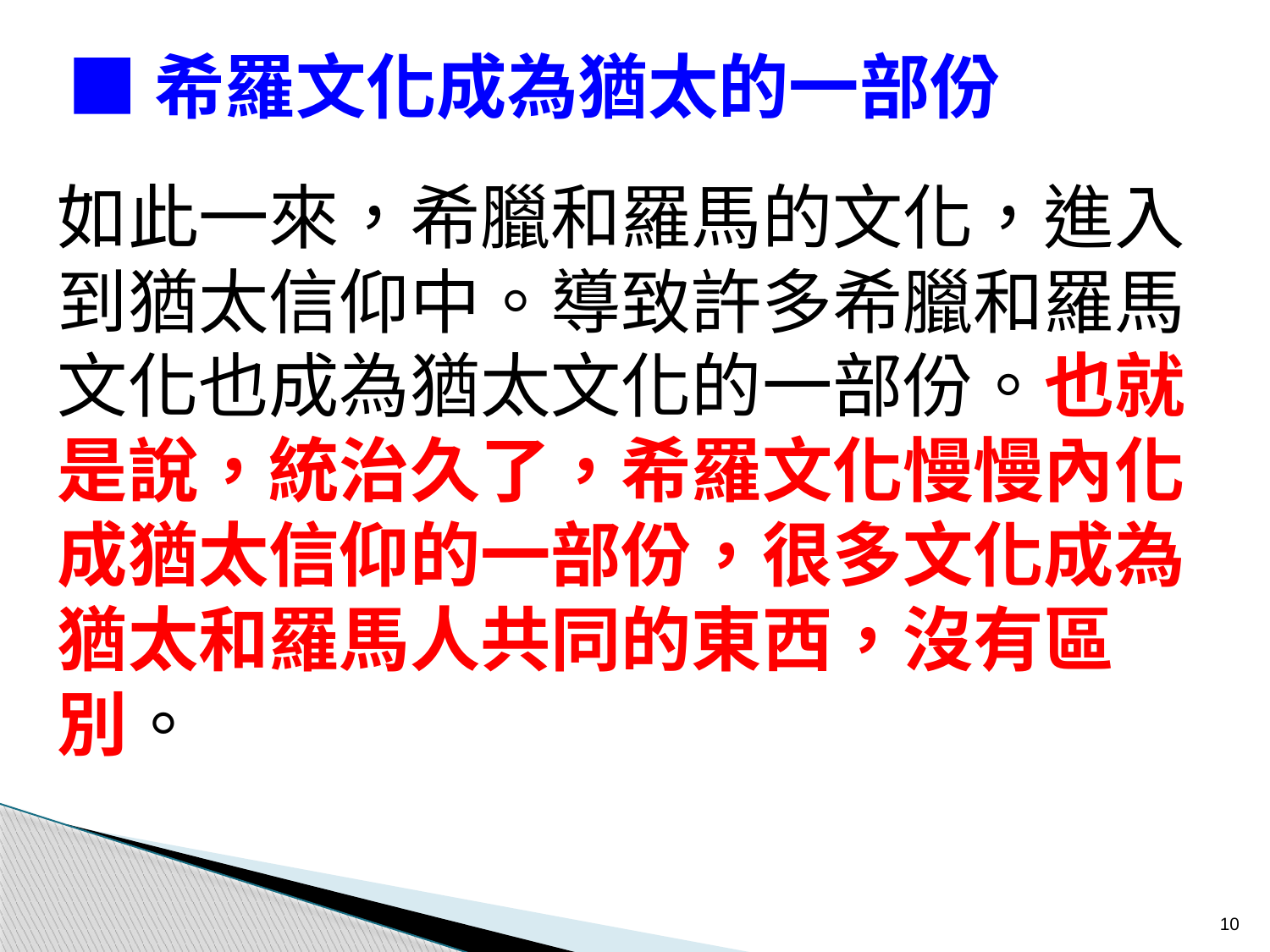

■希羅文化成為猶太的一部份
如此一來，希臘和羅馬的文化，進入到猶太信仰中。導致許多希臘和羅馬文化也成為猶太文化的一部份。也就是說，統治久了，希羅文化慢慢內化成猶太信仰的一部份，很多文化成為猶太和羅馬人共同的東西，沒有區別。
10